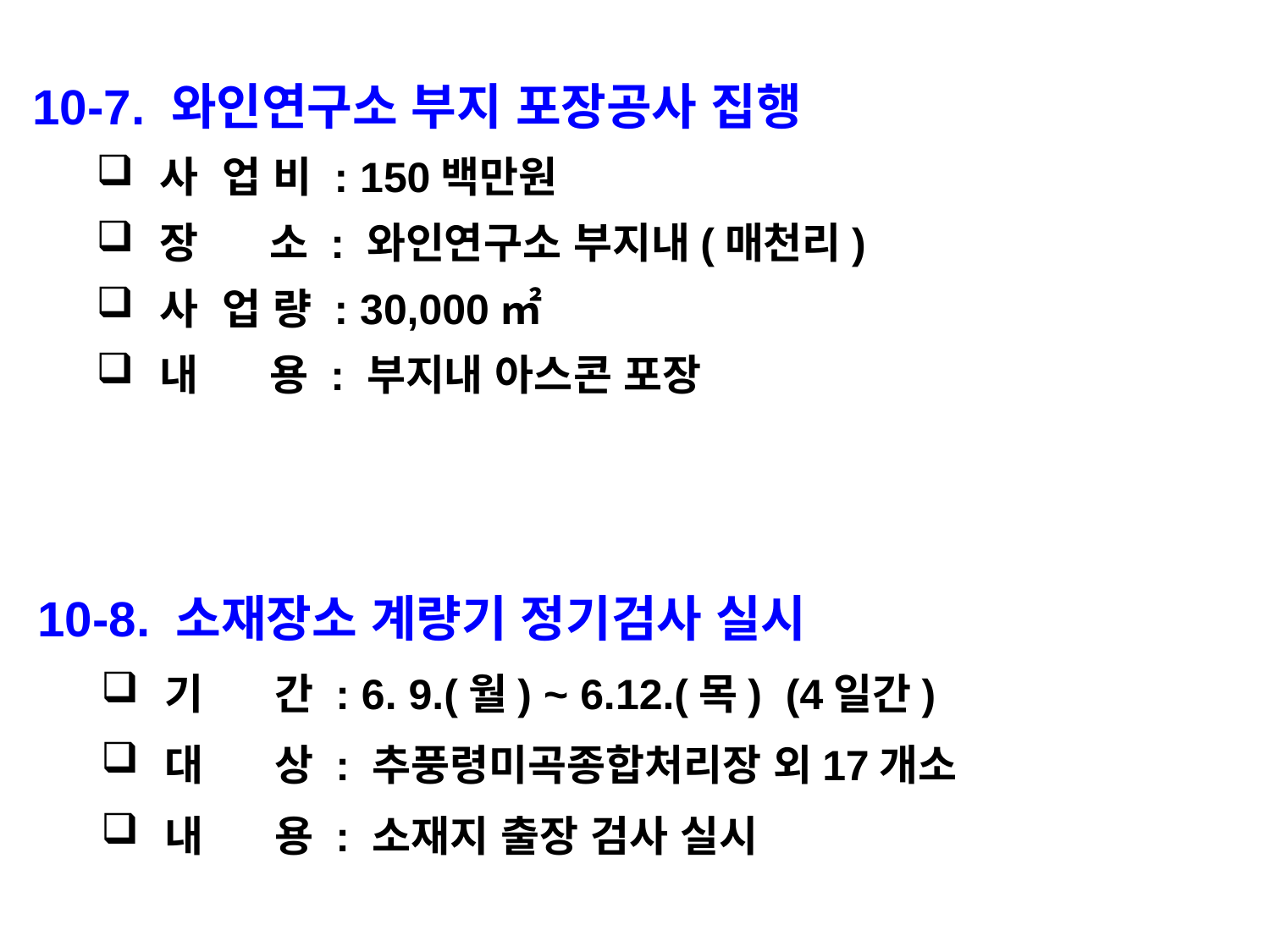

10-7. 와인연구소 부지 포장공사 집행
사  업 비 : 150백만원
장      소 : 와인연구소 부지내(매천리)
사  업 량 : 30,000㎡
내      용 : 부지내 아스콘 포장

10-8. 소재장소 계량기 정기검사 실시
기      간 : 6. 9.(월) ~ 6.12.(목)  (4일간)
대      상 : 추풍령미곡종합처리장 외17개소
내      용 : 소재지 출장 검사 실시